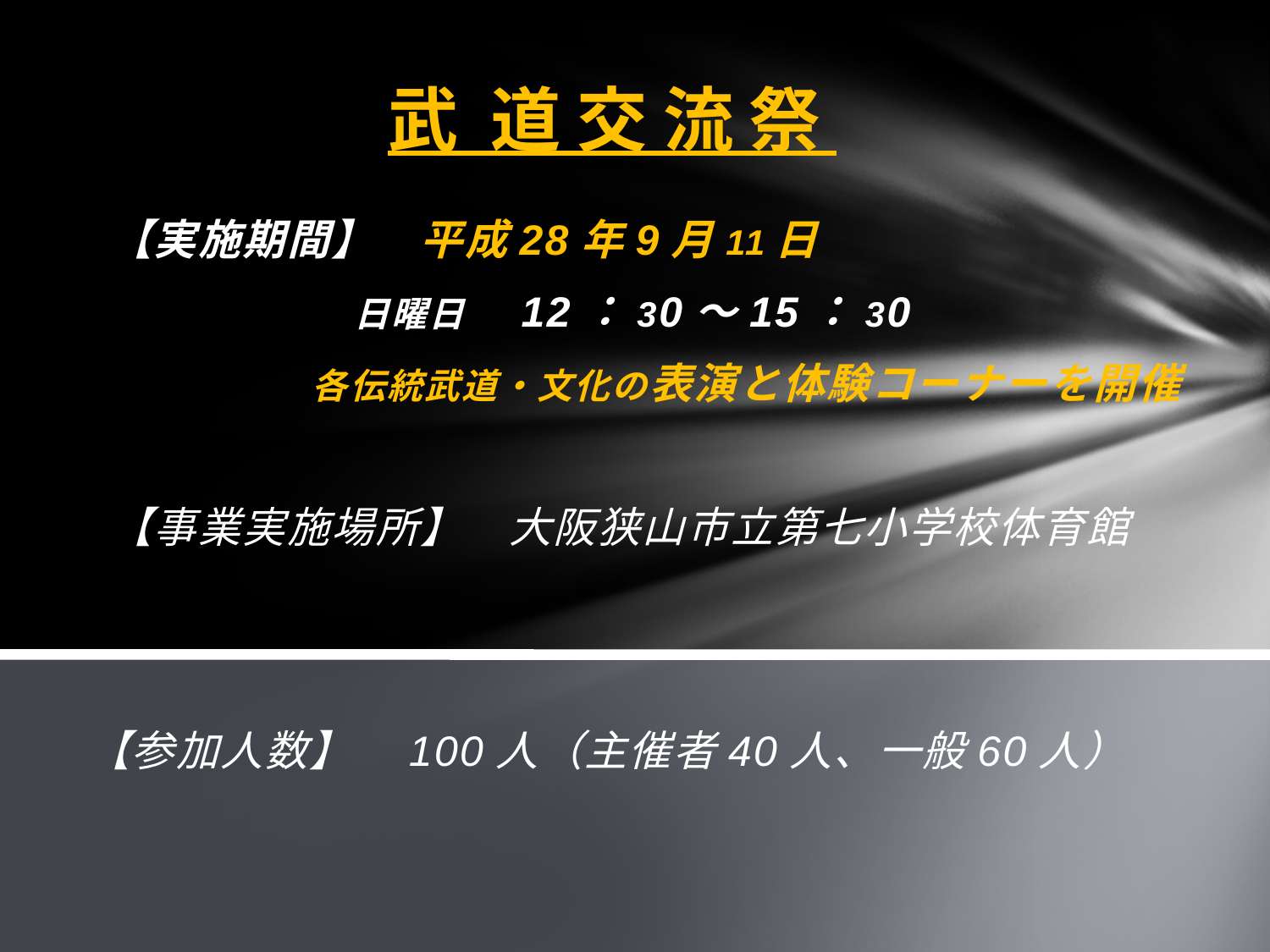

# 武  道 交 流 祭
 【実施期間】　平成28年9月11日
　　　　　　日曜日　12：30～15：30
　　　　　　各伝統武道・文化の表演と体験コーナーを開催

 【事業実施場所】　大阪狭山市立第七小学校体育館

【参加人数】　100人（主催者40人、一般60人）